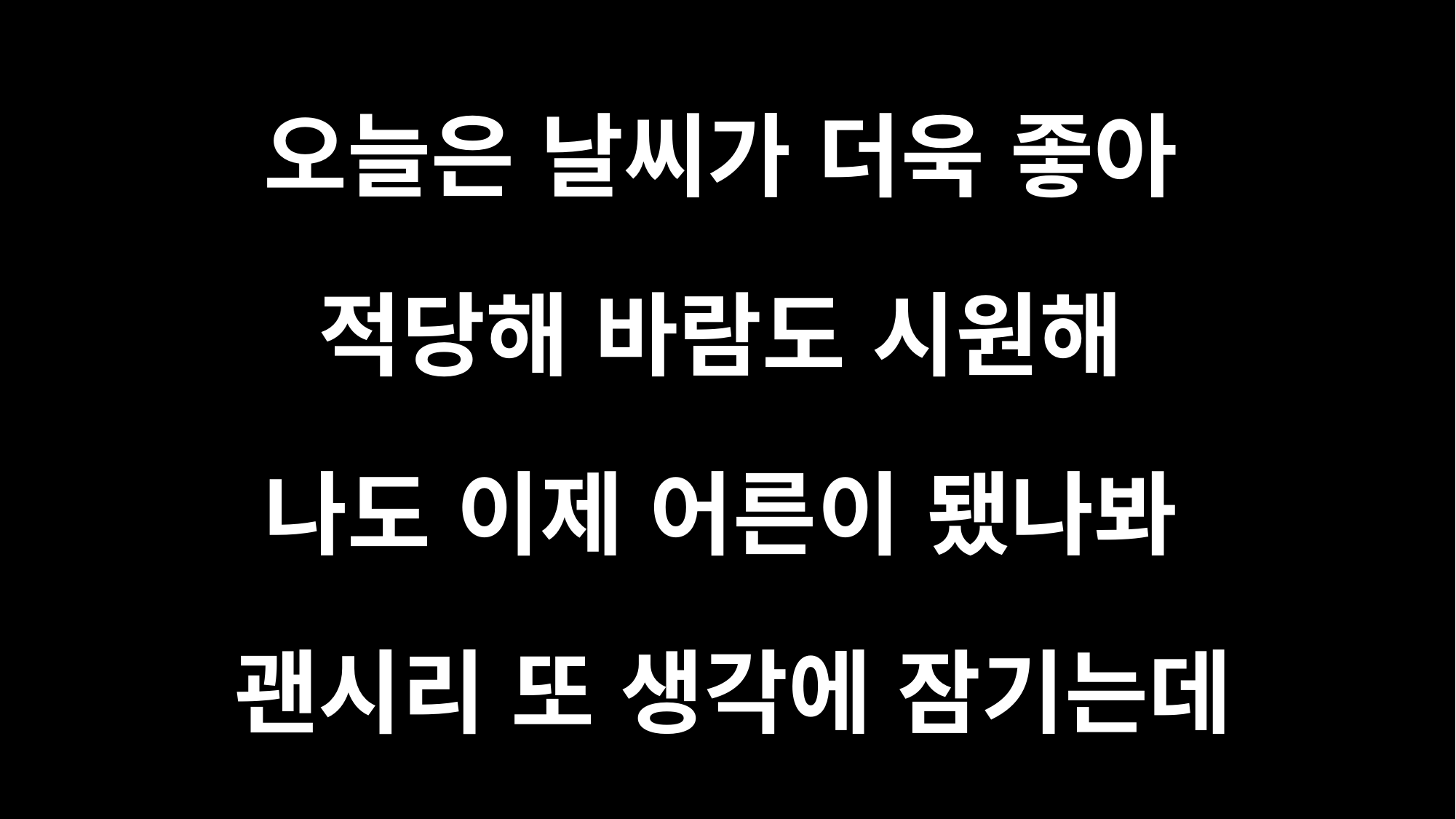

오늘은 날씨가 더욱 좋아
적당해 바람도 시원해
나도 이제 어른이 됐나봐
괜시리 또 생각에 잠기는데